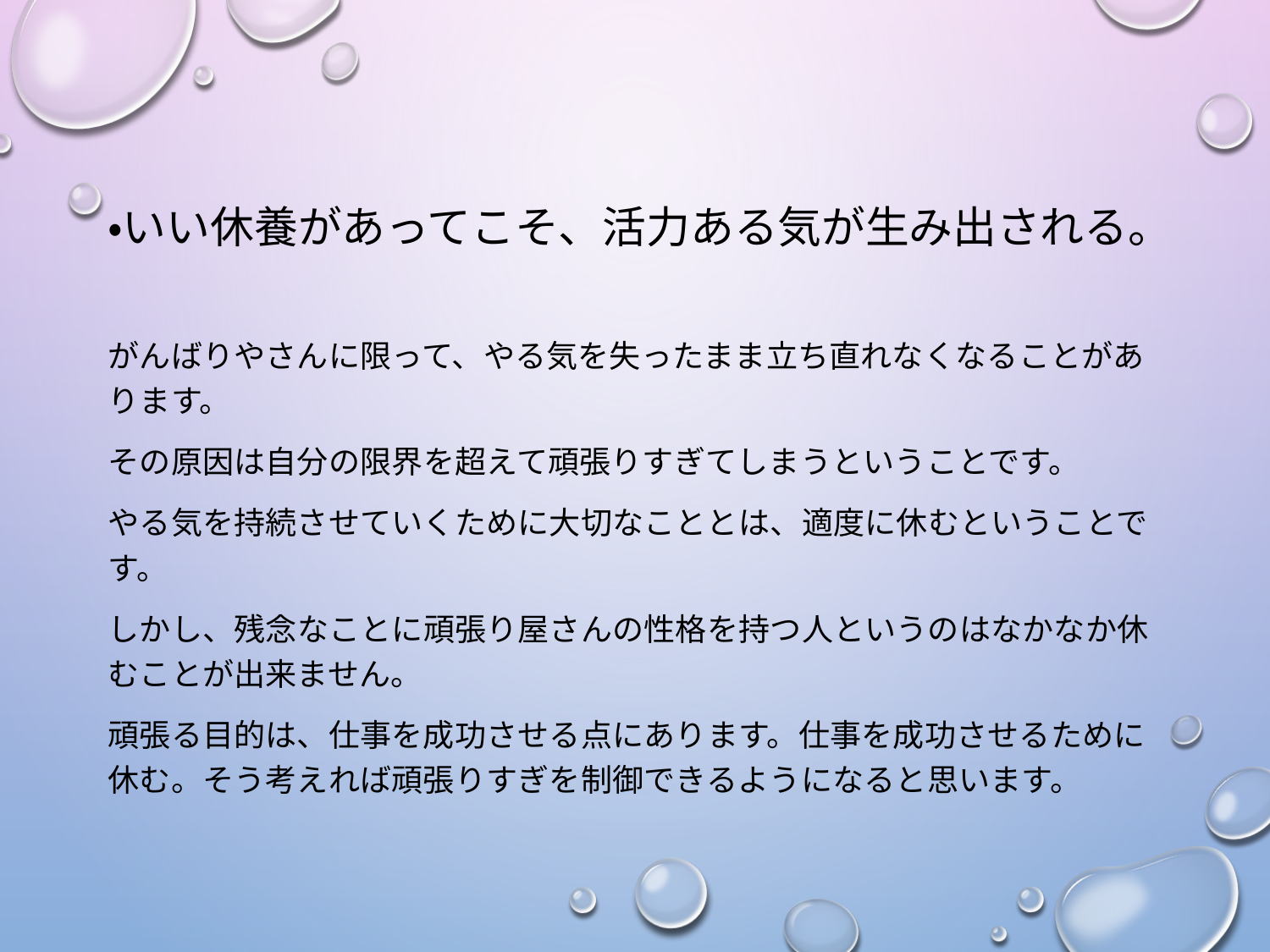

・いい休養があってこそ、活力ある気が生み出される。

がんばりやさんに限って、やる気を失ったまま立ち直れなくなることがあります。
その原因は自分の限界を超えて頑張りすぎてしまうということです。
やる気を持続させていくために大切なこととは、適度に休むということです。
しかし、残念なことに頑張り屋さんの性格を持つ人というのはなかなか休むことが出来ません。
頑張る目的は、仕事を成功させる点にあります。仕事を成功させるために休む。そう考えれば頑張りすぎを制御できるようになると思います。